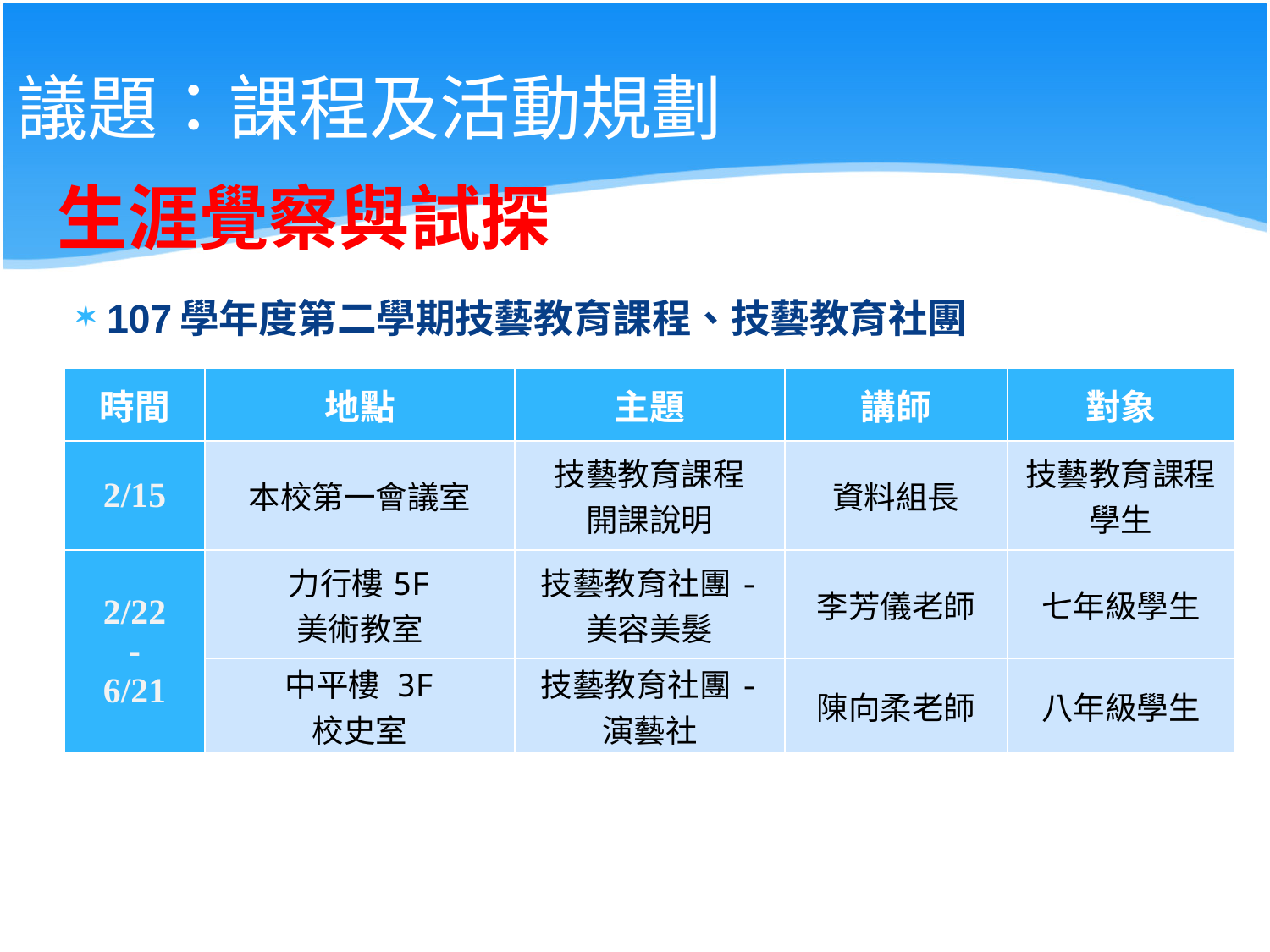

# 議題：課程及活動規劃
生涯覺察與試探
107學年度第二學期技藝教育課程、技藝教育社團
| 時間 | 地點 | 主題 | 講師 | 對象 |
| --- | --- | --- | --- | --- |
| 2/15 | 本校第一會議室 | 技藝教育課程 開課說明 | 資料組長 | 技藝教育課程學生 |
| 2/22 - 6/21 | 力行樓5F 美術教室 | 技藝教育社團- 美容美髮 | 李芳儀老師 | 七年級學生 |
|  | 中平樓 3F 校史室 | 技藝教育社團- 演藝社 | 陳向柔老師 | 八年級學生 |